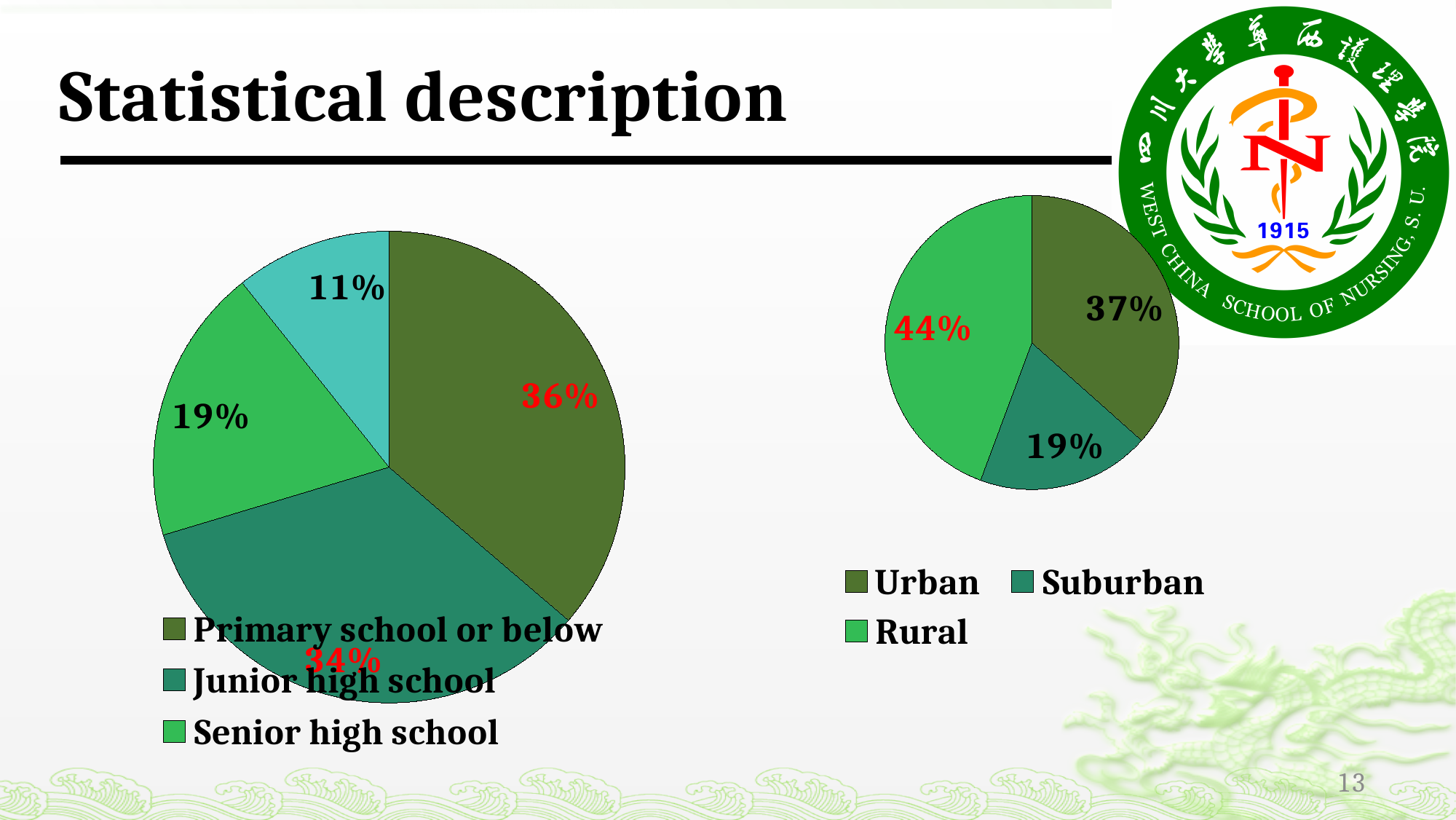

# Statistical description

### Chart

| Category | 销售额 |
|---|---|
| Primary school or below | 220.0 |
| Junior high school | 207.0 |
| Senior high school | 115.0 |
| College or above | 65.0 |

### Chart

| Category | residence |
|---|---|
| Urban  | 222.0 |
| Suburban  | 116.0 |
| Rural  | 269.0 |
13